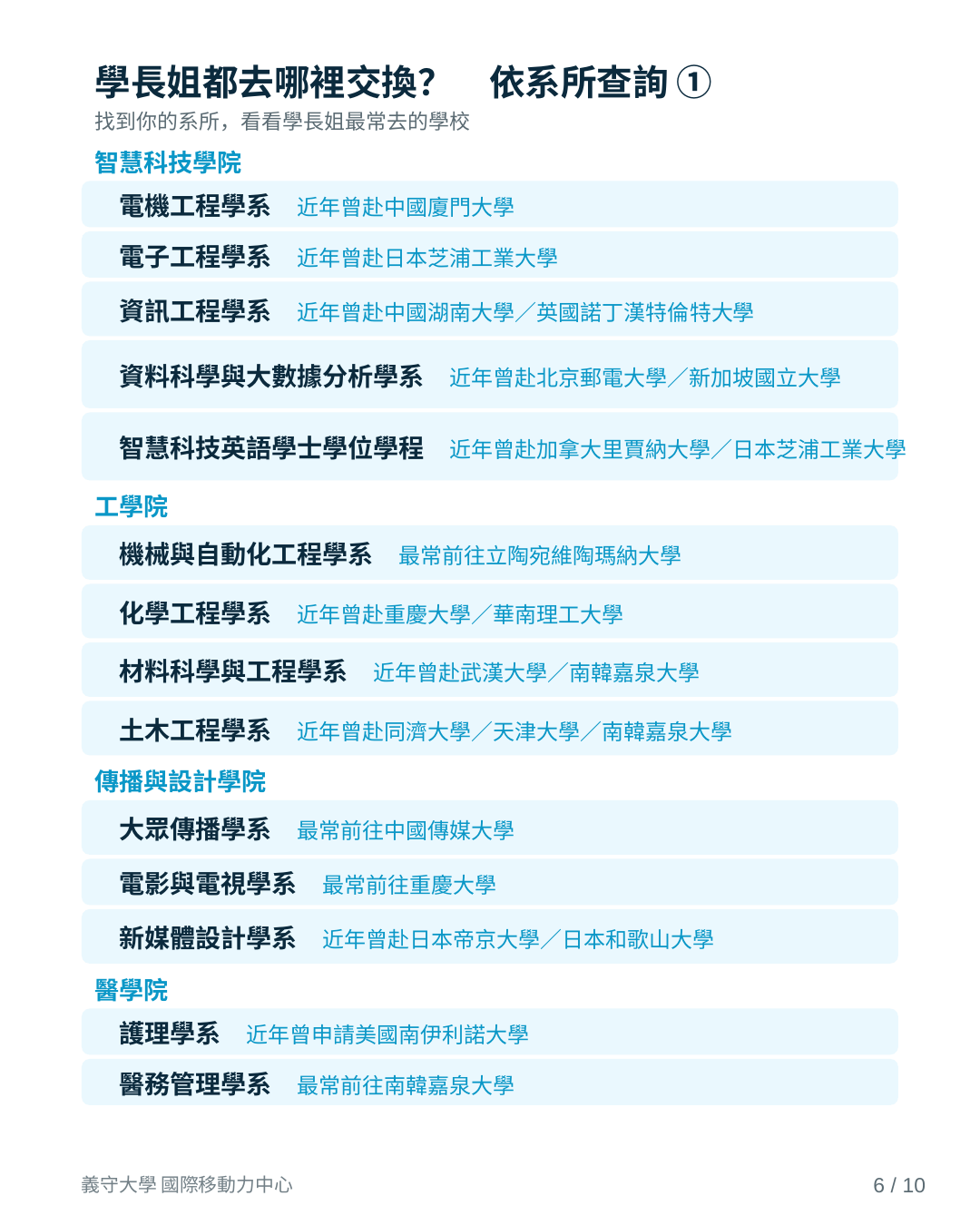

學長姐都去哪裡交換？　依系所查詢 ①
找到你的系所，看看學長姐最常去的學校
智慧科技學院

電機工程學系　近年曾赴中國廈門大學

電子工程學系　近年曾赴日本芝浦工業大學

資訊工程學系　近年曾赴中國湖南大學／英國諾丁漢特倫特大學

資料科學與大數據分析學系　近年曾赴北京郵電大學／新加坡國立大學

智慧科技英語學士學位學程　近年曾赴加拿大里賈納大學／日本芝浦工業大學
工學院

機械與自動化工程學系　最常前往立陶宛維陶瑪納大學

化學工程學系　近年曾赴重慶大學／華南理工大學

材料科學與工程學系　近年曾赴武漢大學／南韓嘉泉大學

土木工程學系　近年曾赴同濟大學／天津大學／南韓嘉泉大學
傳播與設計學院

大眾傳播學系　最常前往中國傳媒大學

電影與電視學系　最常前往重慶大學

新媒體設計學系　近年曾赴日本帝京大學／日本和歌山大學
醫學院

護理學系　近年曾申請美國南伊利諾大學

醫務管理學系　最常前往南韓嘉泉大學
義守大學 國際移動力中心
6 / 10